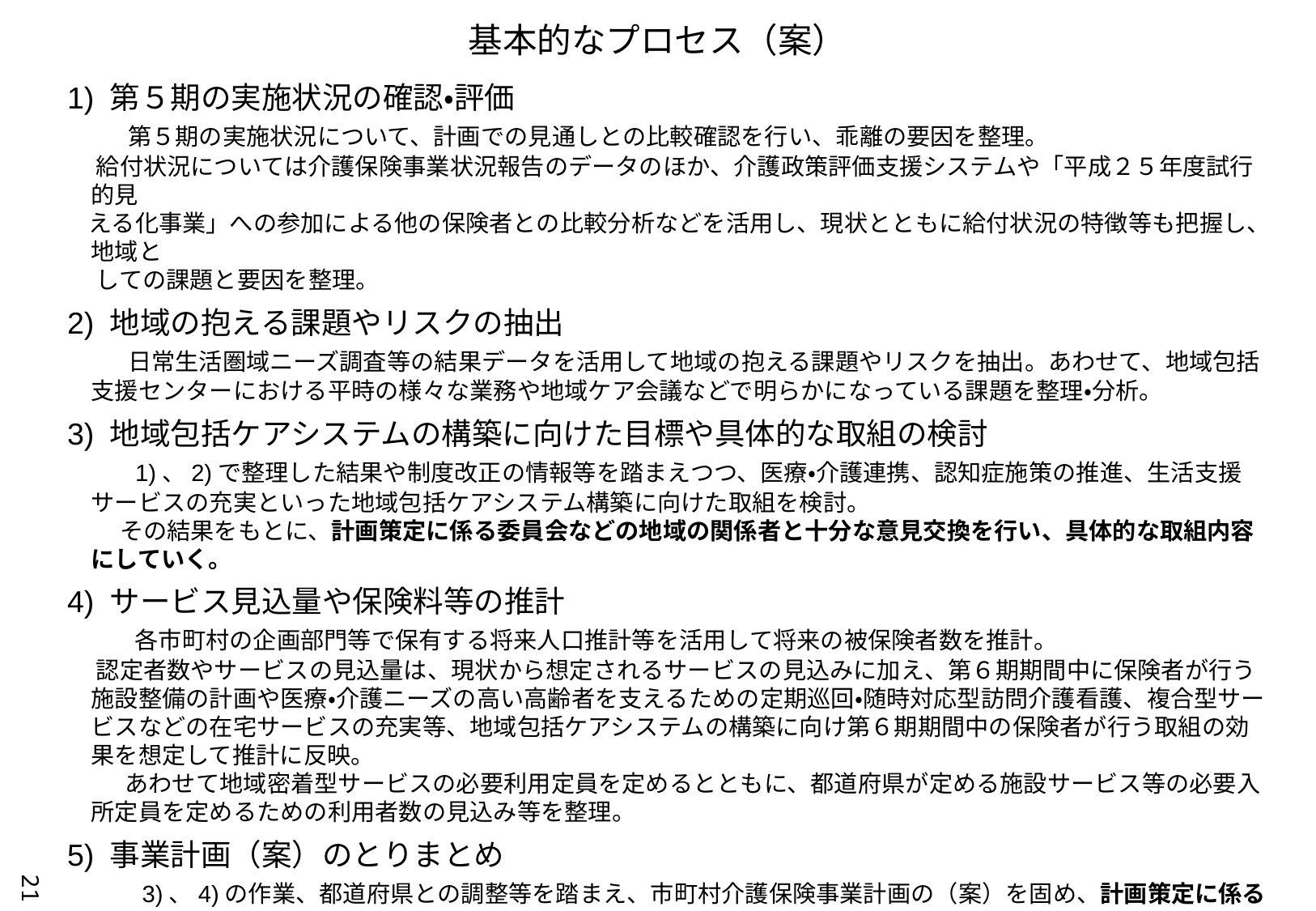

基本的なプロセス（案）

1) 第５期の実施状況の確認・評価
　　第５期の実施状況について、計画での見通しとの比較確認を行い、乖離の要因を整理。
　 給付状況については介護保険事業状況報告のデータのほか、介護政策評価支援システムや「平成２５年度試行的見
   える化事業」への参加による他の保険者との比較分析などを活用し、現状とともに給付状況の特徴等も把握し、地域と
　 しての課題と要因を整理。

2) 地域の抱える課題やリスクの抽出
　　日常生活圏域ニーズ調査等の結果データを活用して地域の抱える課題やリスクを抽出。あわせて、地域包括支援センターにおける平時の様々な業務や地域ケア会議などで明らかになっている課題を整理・分析。

3) 地域包括ケアシステムの構築に向けた目標や具体的な取組の検討
　　1)、2)で整理した結果や制度改正の情報等を踏まえつつ、医療・介護連携、認知症施策の推進、生活支援サービスの充実といった地域包括ケアシステム構築に向けた取組を検討。
　　 その結果をもとに、計画策定に係る委員会などの地域の関係者と十分な意見交換を行い、具体的な取組内容にしていく。

4) サービス見込量や保険料等の推計
　　 各市町村の企画部門等で保有する将来人口推計等を活用して将来の被保険者数を推計。
　 認定者数やサービスの見込量は、現状から想定されるサービスの見込みに加え、第６期期間中に保険者が行う施設整備の計画や医療・介護ニーズの高い高齢者を支えるための定期巡回・随時対応型訪問介護看護、複合型サービスなどの在宅サービスの充実等、地域包括ケアシステムの構築に向け第６期期間中の保険者が行う取組の効果を想定して推計に反映。
　　  あわせて地域密着型サービスの必要利用定員を定めるとともに、都道府県が定める施設サービス等の必要入所定員を定めるための利用者数の見込み等を整理。

5) 事業計画（案）のとりまとめ
　　 3)、4)の作業、都道府県との調整等を踏まえ、市町村介護保険事業計画の（案）を固め、計画策定に係る委員等の地域の関係者の意見を聴くとともに、広く地域住民の意見を聴くためにパブリックコメント等を行い、３月には計画を確定させ、市町村議会への報告、ホームページへの掲載等、速やかに公表の手続きをとるとともに、都道府県に報告する。
21